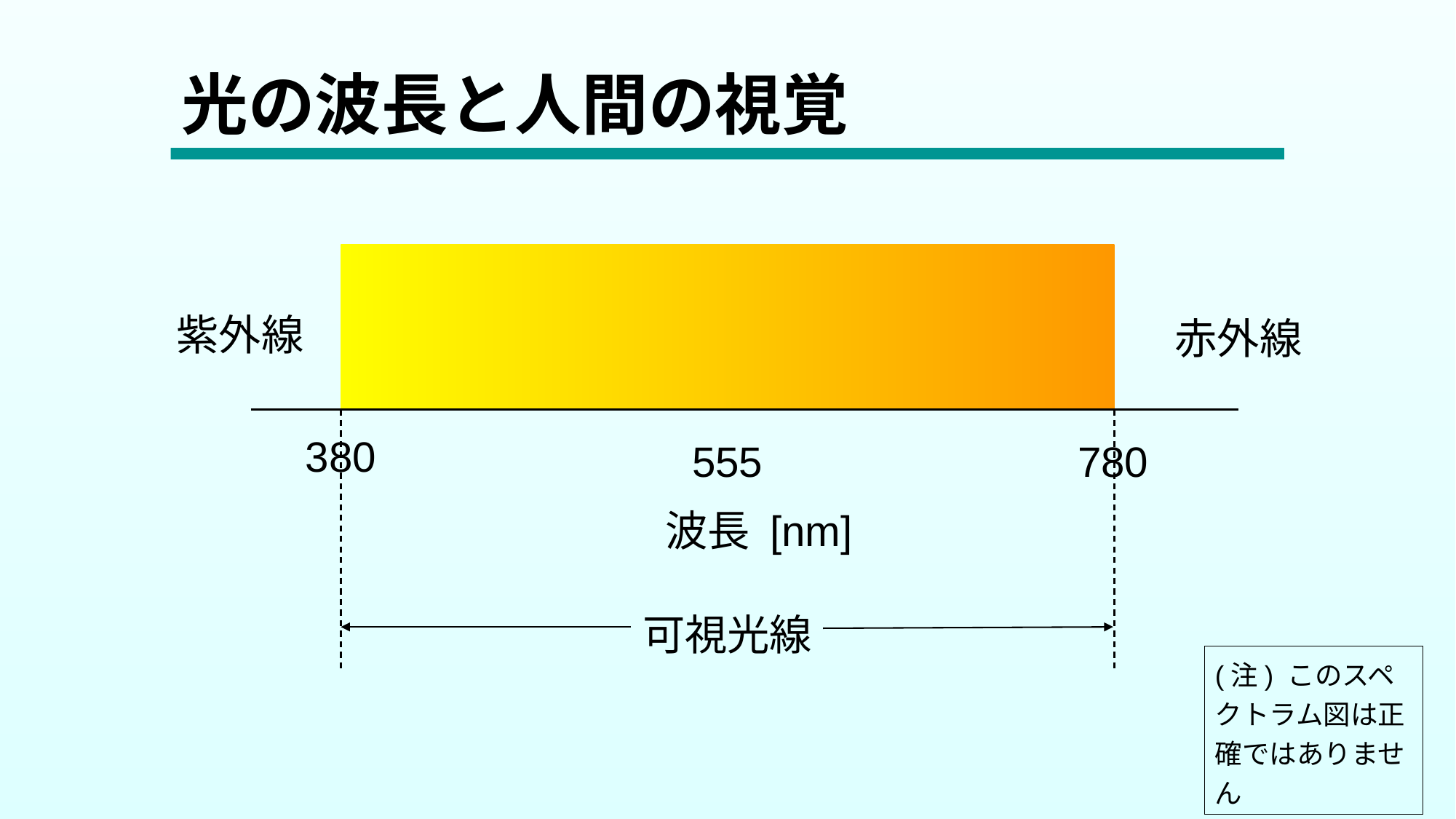

# 光の波長と人間の視覚

紫外線
赤外線
380
780
555
波長 [nm]
可視光線
(注) このスペクトラム図は正確ではありません